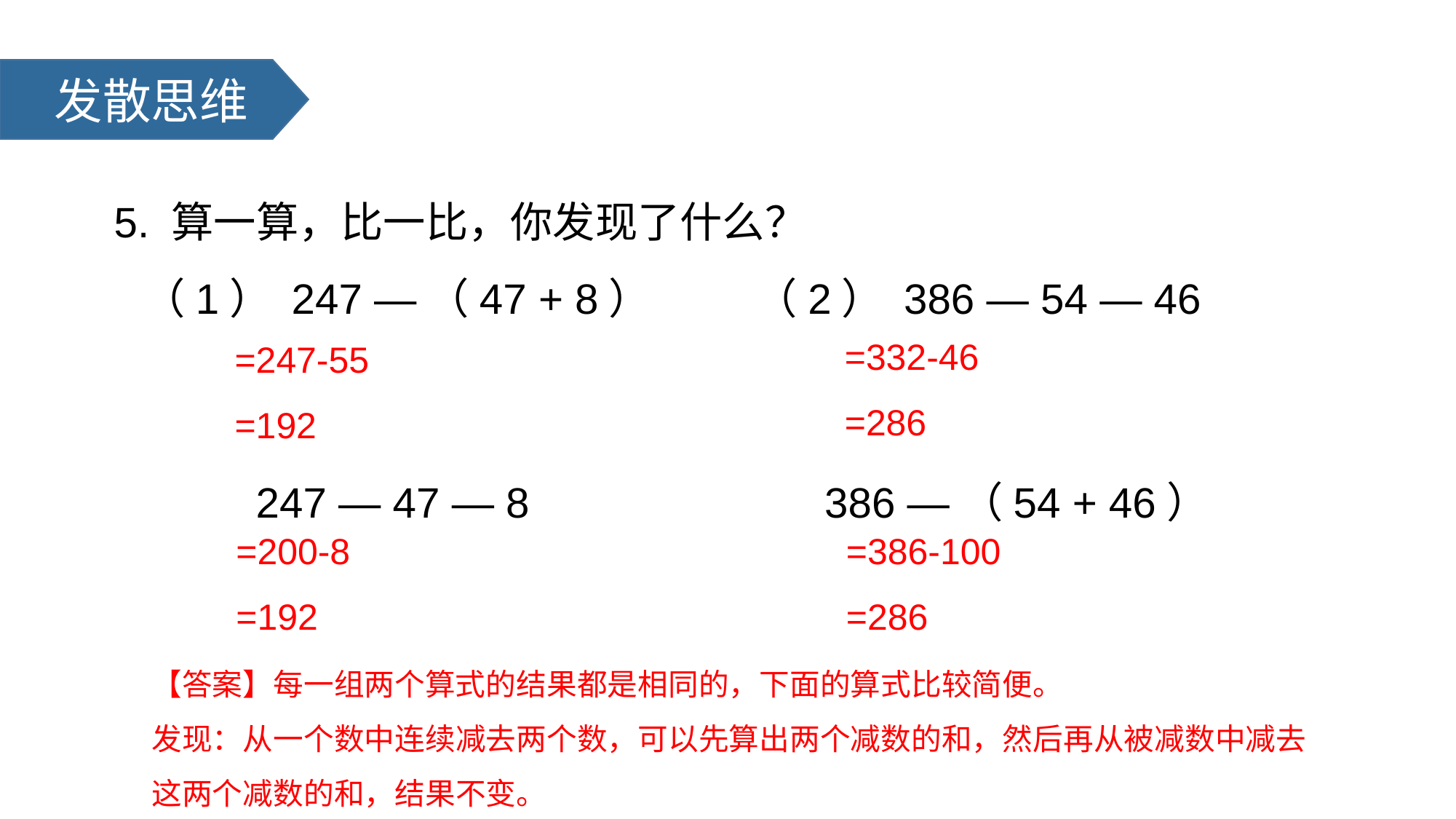

发散思维
5. 算一算，比一比，你发现了什么？
  （1） 247 —（47 + 8）           （2） 386 — 54 — 46

            247 — 47 — 8                         386 —（54 + 46）
=332-46
=286
=247-55
=192
=386-100
=286
=200-8
=192
【答案】每一组两个算式的结果都是相同的，下面的算式比较简便。
发现：从一个数中连续减去两个数，可以先算出两个减数的和，然后再从被减数中减去这两个减数的和，结果不变。